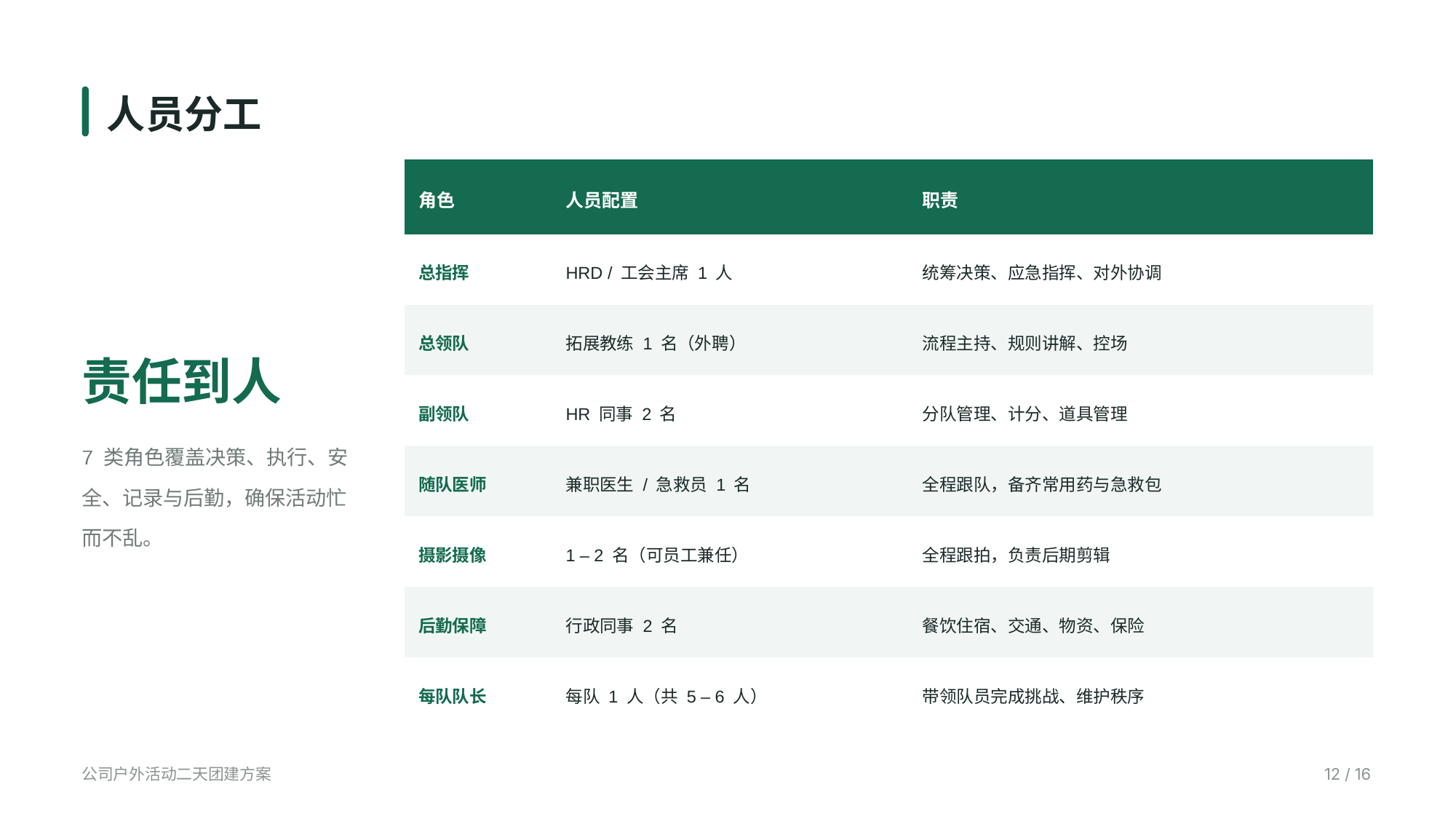

人员分工
| 角色 | 人员配置 | 职责 |
| --- | --- | --- |
| 总指挥 | HRD / 工会主席 1 人 | 统筹决策、应急指挥、对外协调 |
| 总领队 | 拓展教练 1 名（外聘） | 流程主持、规则讲解、控场 |
| 副领队 | HR 同事 2 名 | 分队管理、计分、道具管理 |
| 随队医师 | 兼职医生 / 急救员 1 名 | 全程跟队，备齐常用药与急救包 |
| 摄影摄像 | 1 – 2 名（可员工兼任） | 全程跟拍，负责后期剪辑 |
| 后勤保障 | 行政同事 2 名 | 餐饮住宿、交通、物资、保险 |
| 每队队长 | 每队 1 人（共 5 – 6 人） | 带领队员完成挑战、维护秩序 |
责任到人
7 类角色覆盖决策、执行、安全、记录与后勤，确保活动忙而不乱。
公司户外活动二天团建方案
12 / 16